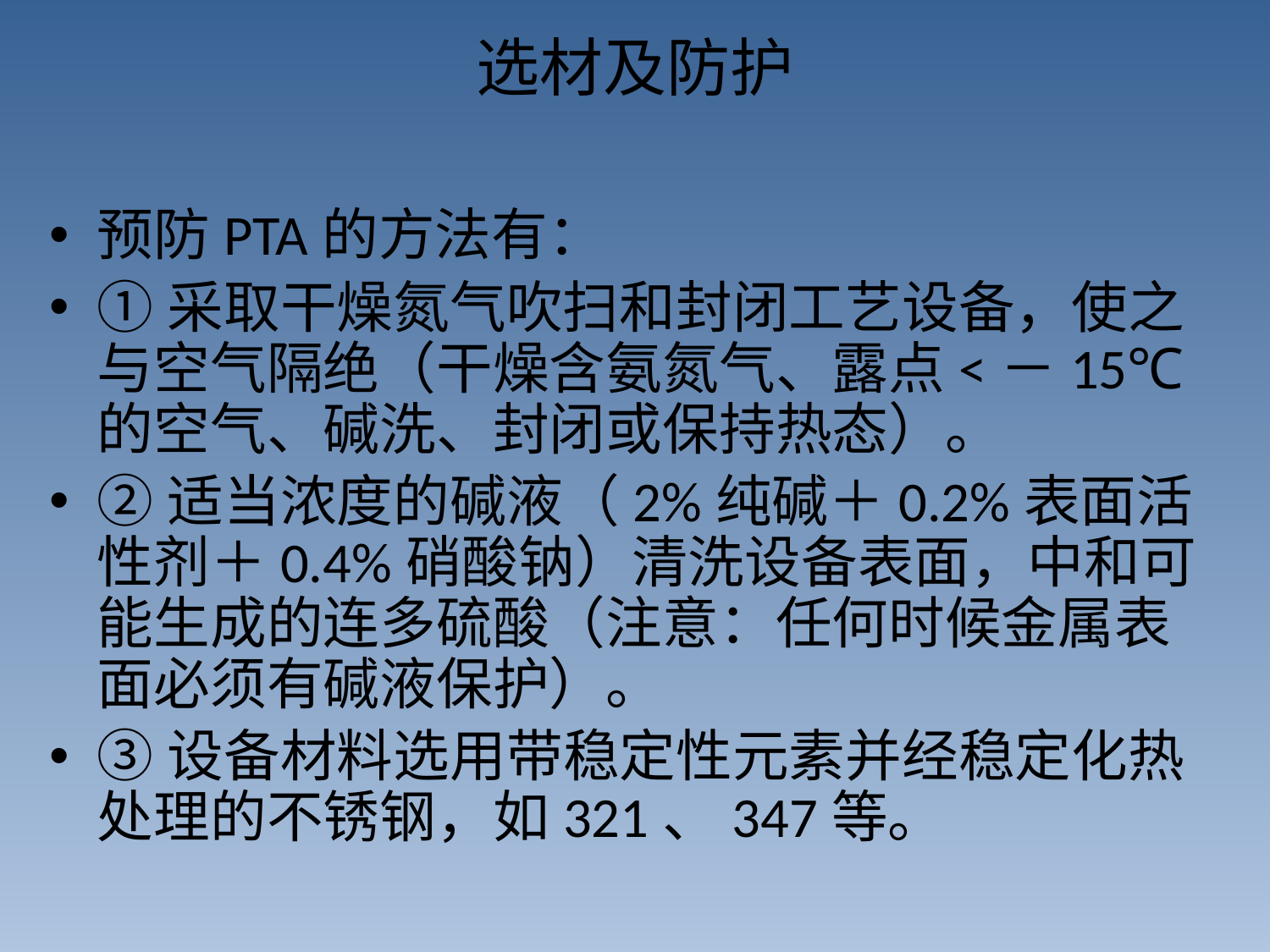

# 选材及防护
预防PTA的方法有：
①采取干燥氮气吹扫和封闭工艺设备，使之与空气隔绝（干燥含氨氮气、露点<－15℃的空气、碱洗、封闭或保持热态）。
②适当浓度的碱液（2%纯碱＋0.2%表面活性剂＋0.4%硝酸钠）清洗设备表面，中和可能生成的连多硫酸（注意：任何时候金属表面必须有碱液保护）。
③设备材料选用带稳定性元素并经稳定化热处理的不锈钢，如321、347等。